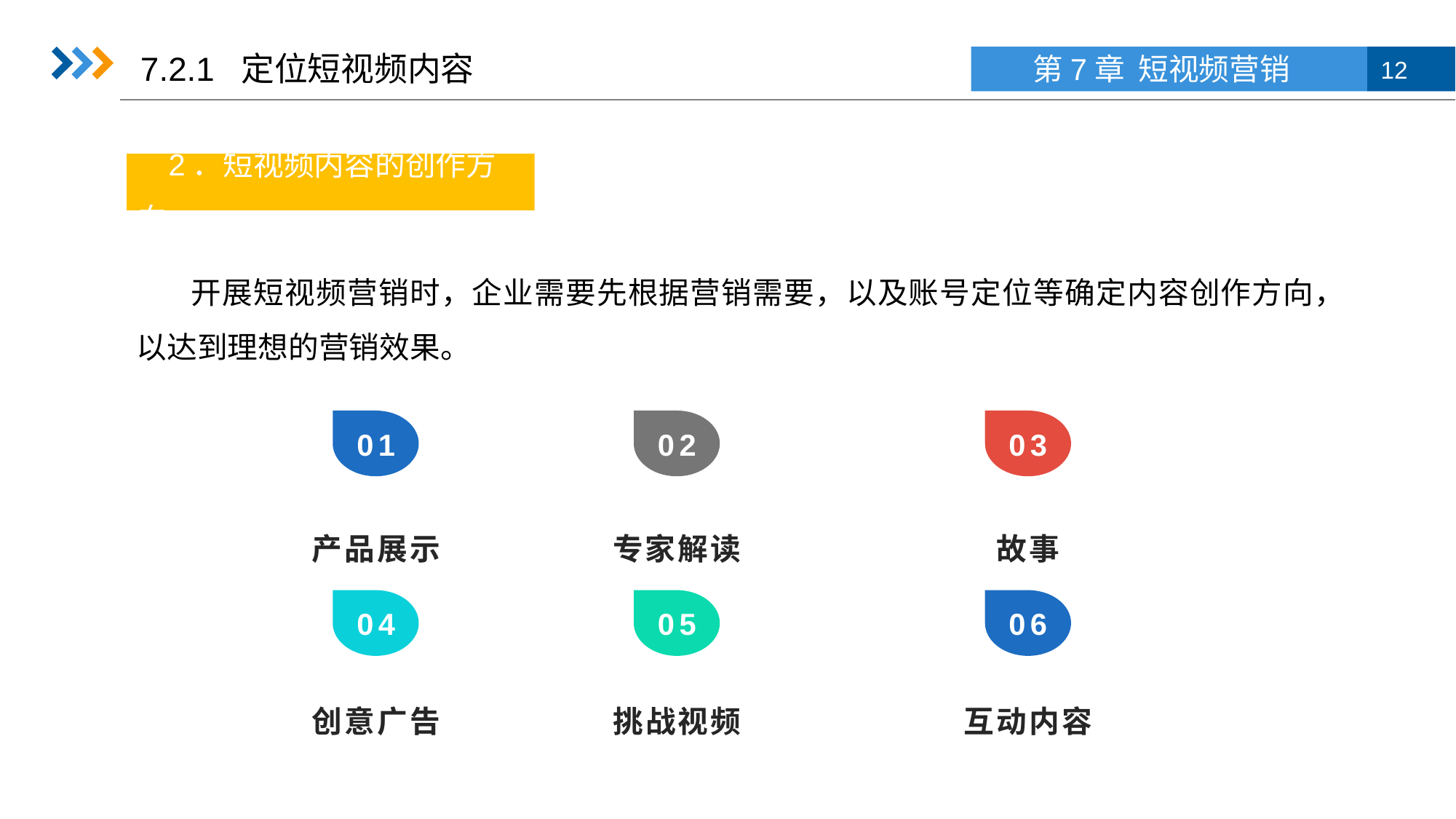

7.2.1  定位短视频内容
2．短视频内容的创作方向
开展短视频营销时，企业需要先根据营销需要，以及账号定位等确定内容创作方向，以达到理想的营销效果。

01
02
03
产品展示
专家解读
故事

04
05
06
创意广告
挑战视频
互动内容